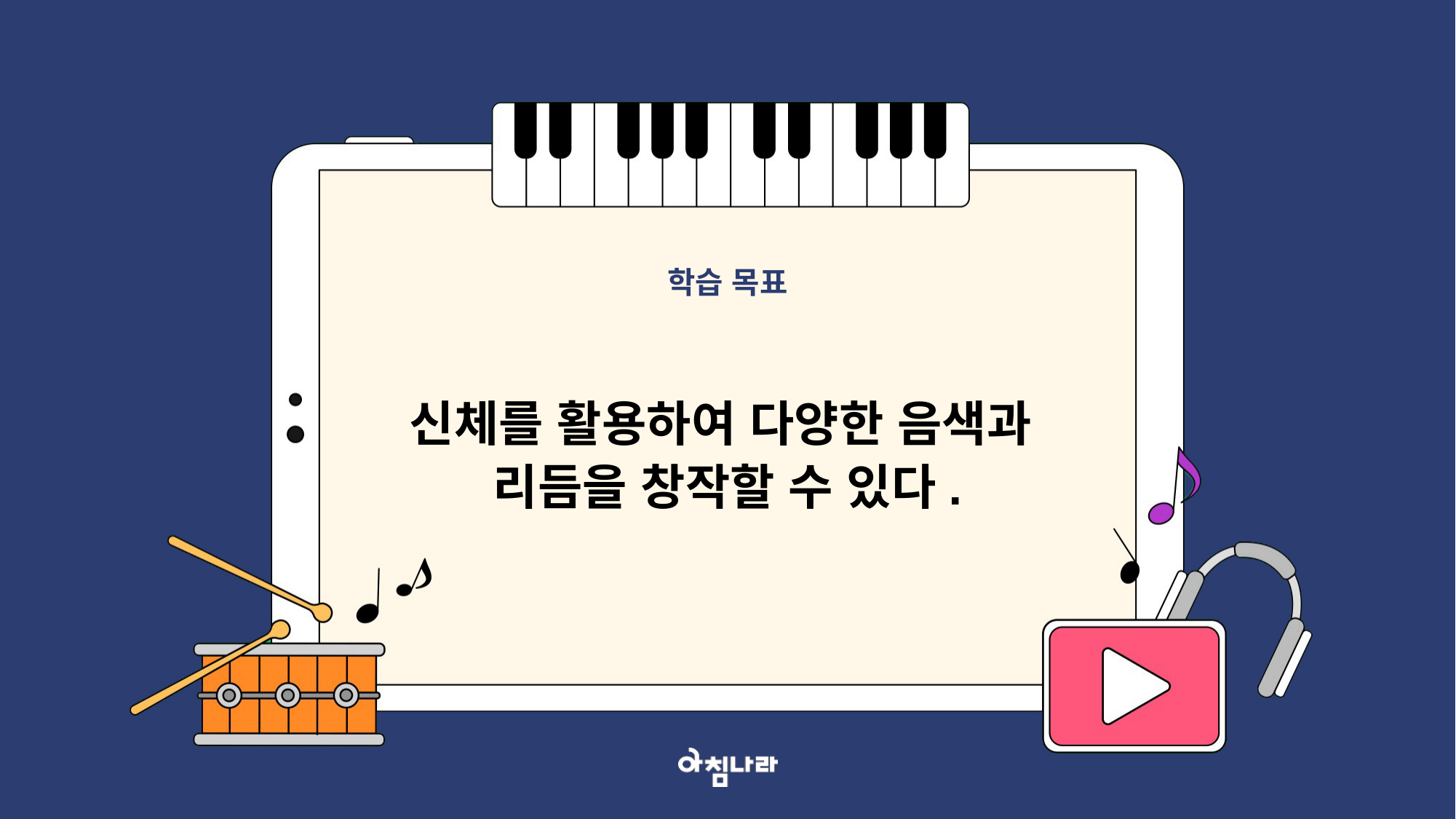

학습 목표
신체를 활용하여 다양한 음색과
리듬을 창작할 수 있다.